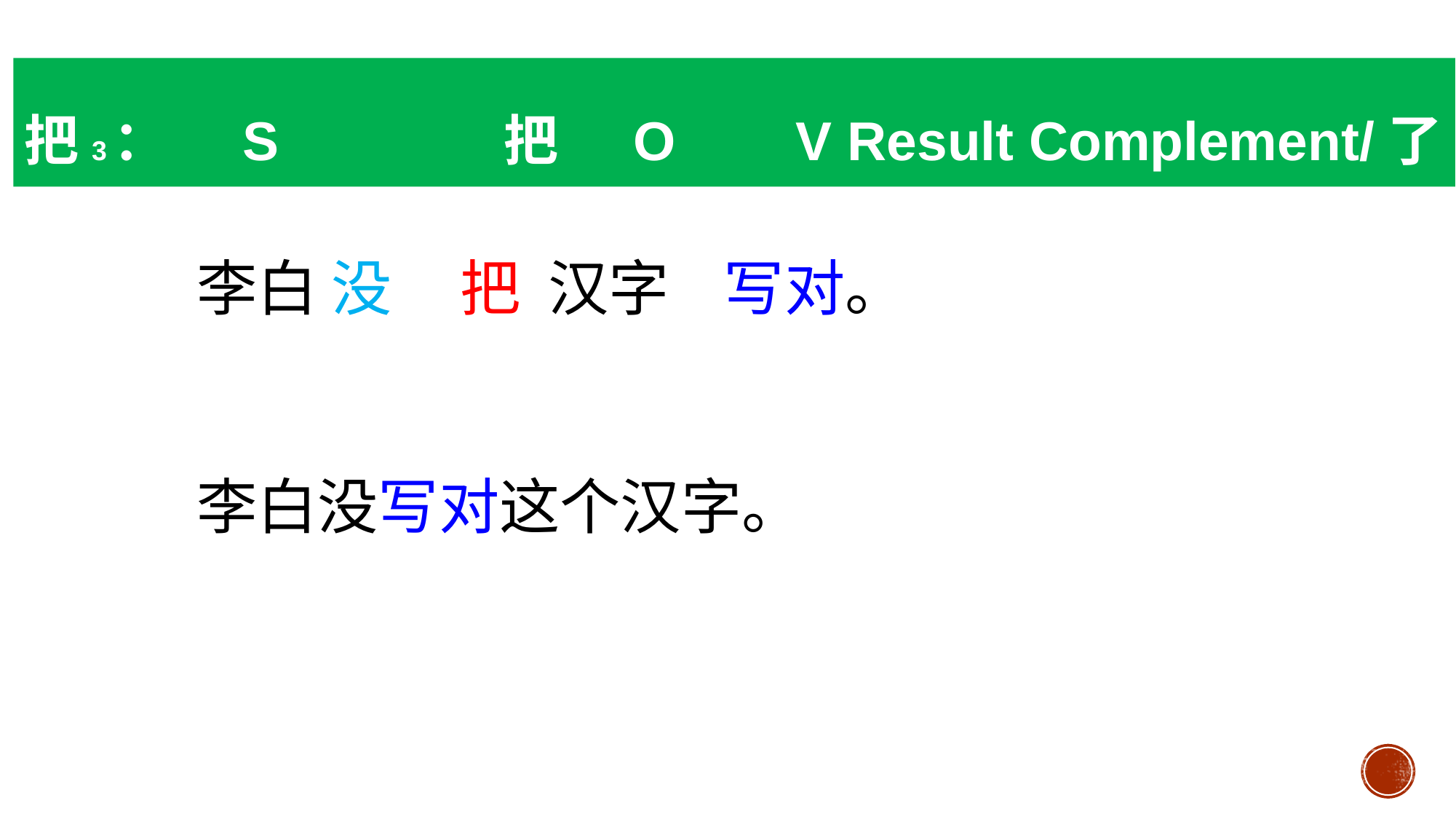

把3：     S              把     O        V Result Complement/了
李白 没     把  汉字    写对。

李白没写对这个汉字。